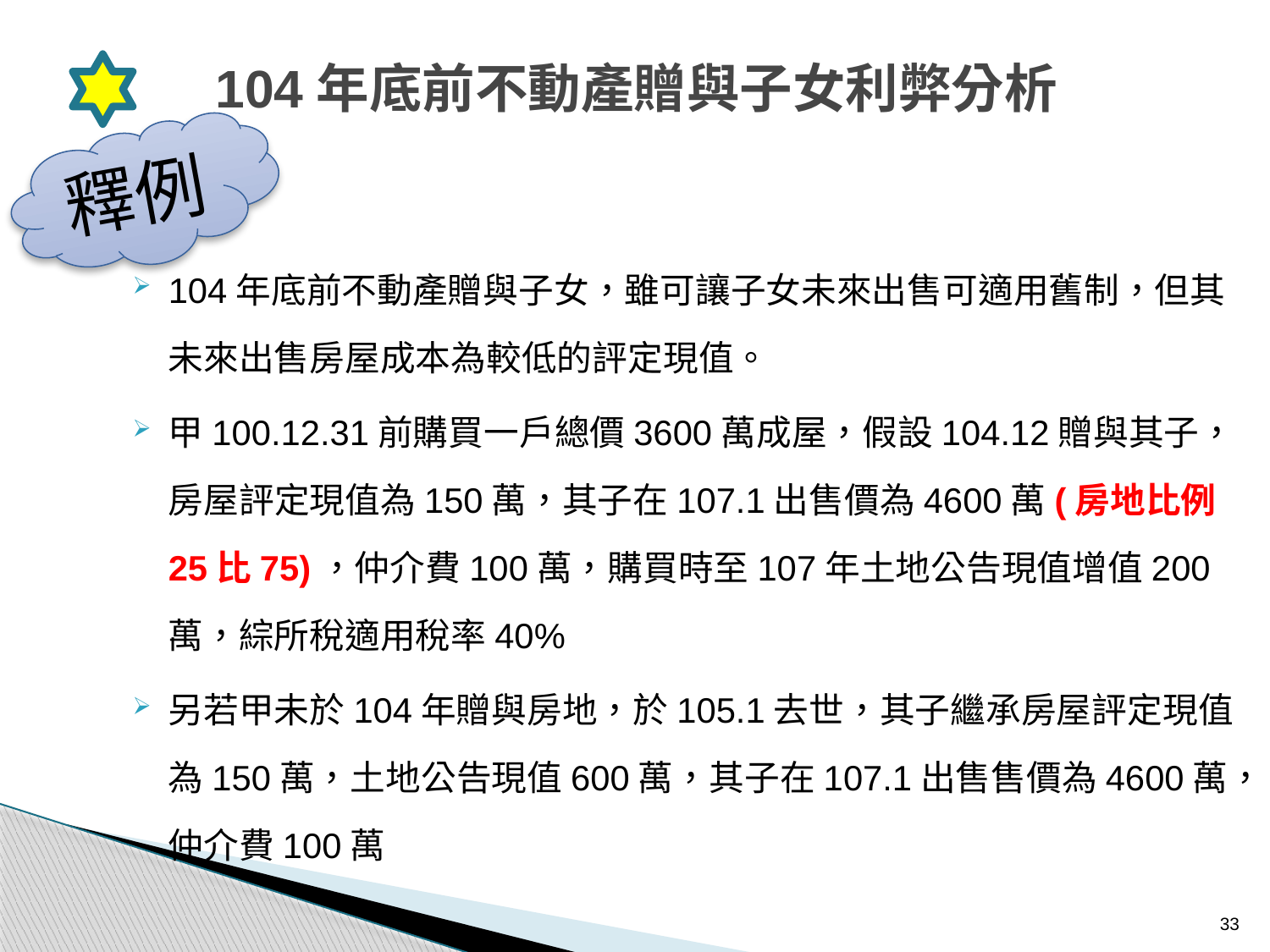

# 104年底前不動產贈與子女利弊分析

釋例
104年底前不動產贈與子女，雖可讓子女未來出售可適用舊制，但其未來出售房屋成本為較低的評定現值。
甲100.12.31前購買一戶總價3600萬成屋，假設104.12贈與其子，房屋評定現值為150萬，其子在107.1出售價為4600萬(房地比例25比75)，仲介費100萬，購買時至107年土地公告現值增值200萬，綜所稅適用稅率40%
另若甲未於104年贈與房地，於105.1去世，其子繼承房屋評定現值為150萬，土地公告現值600萬，其子在107.1出售售價為4600萬，仲介費100萬
33